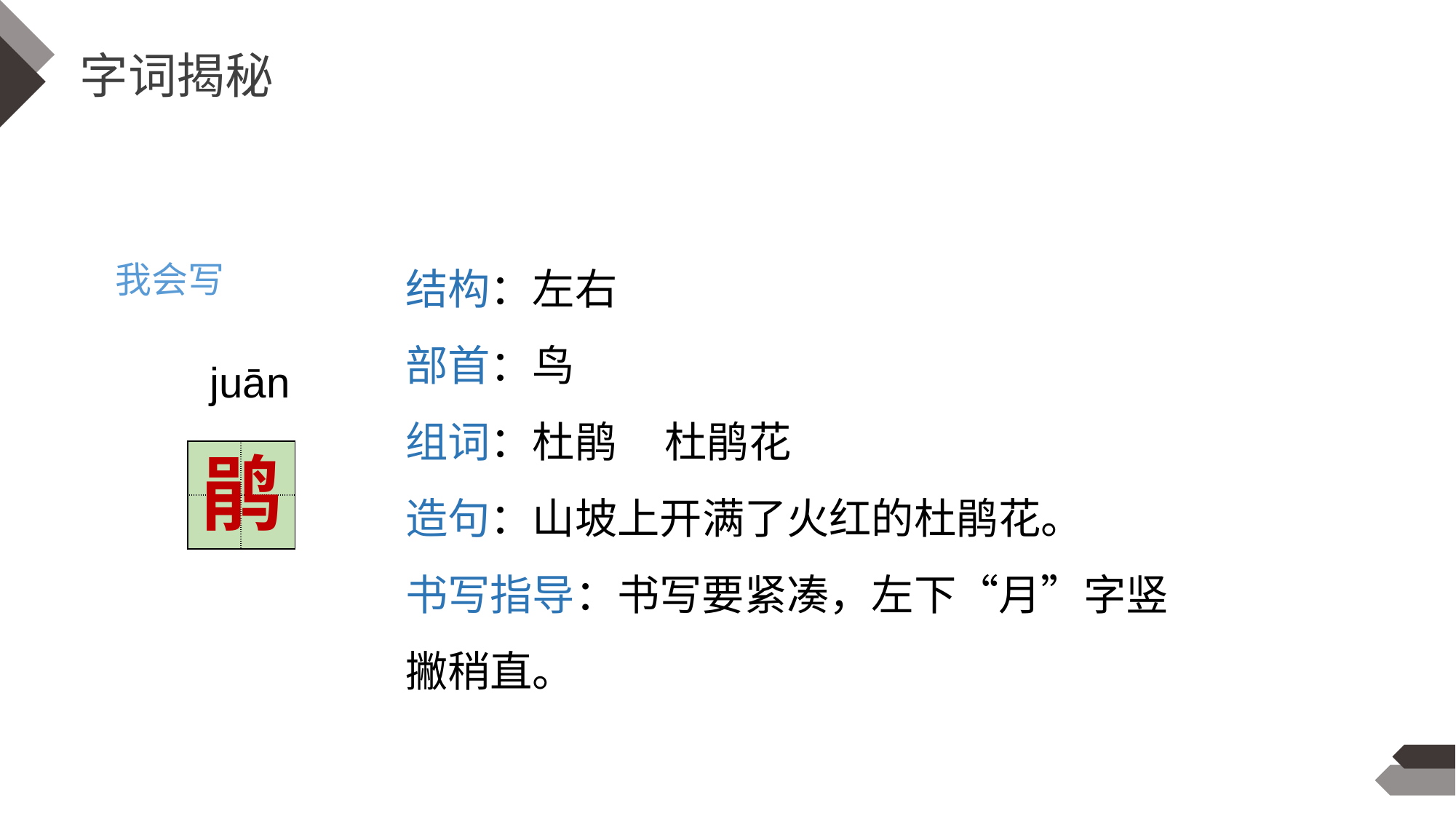

字词揭秘
结构：左右
部首：鸟
组词：杜鹃     杜鹃花
造句：山坡上开满了火红的杜鹃花。
书写指导：书写要紧凑，左下“月”字竖撇稍直。
我会写
 juān
鹃
|  |  |
| --- | --- |
|  |  |